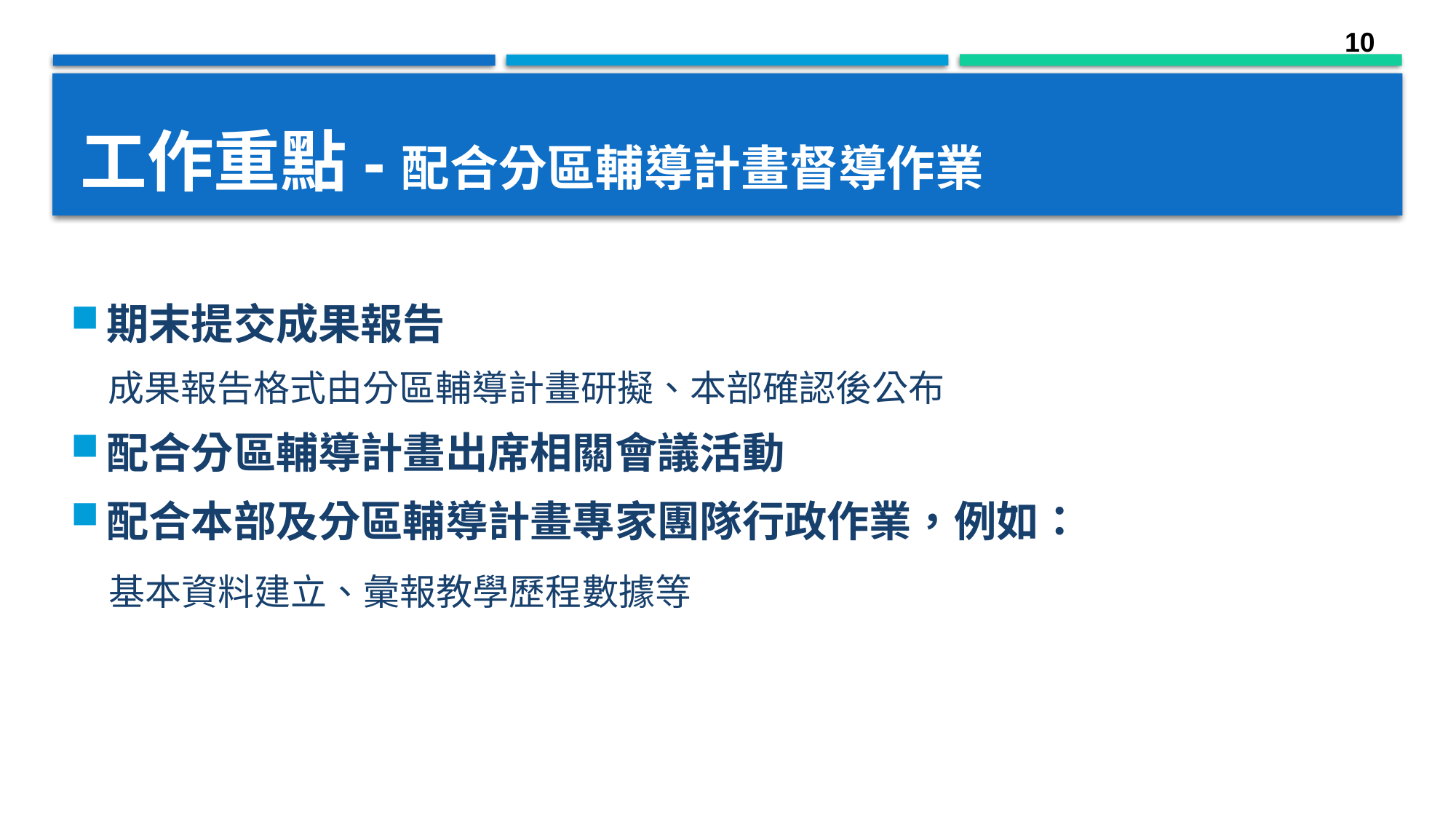

10
# 工作重點-配合分區輔導計畫督導作業
期末提交成果報告
    成果報告格式由分區輔導計畫研擬、本部確認後公布
配合分區輔導計畫出席相關會議活動
配合本部及分區輔導計畫專家團隊行政作業，例如：
   基本資料建立、彙報教學歷程數據等